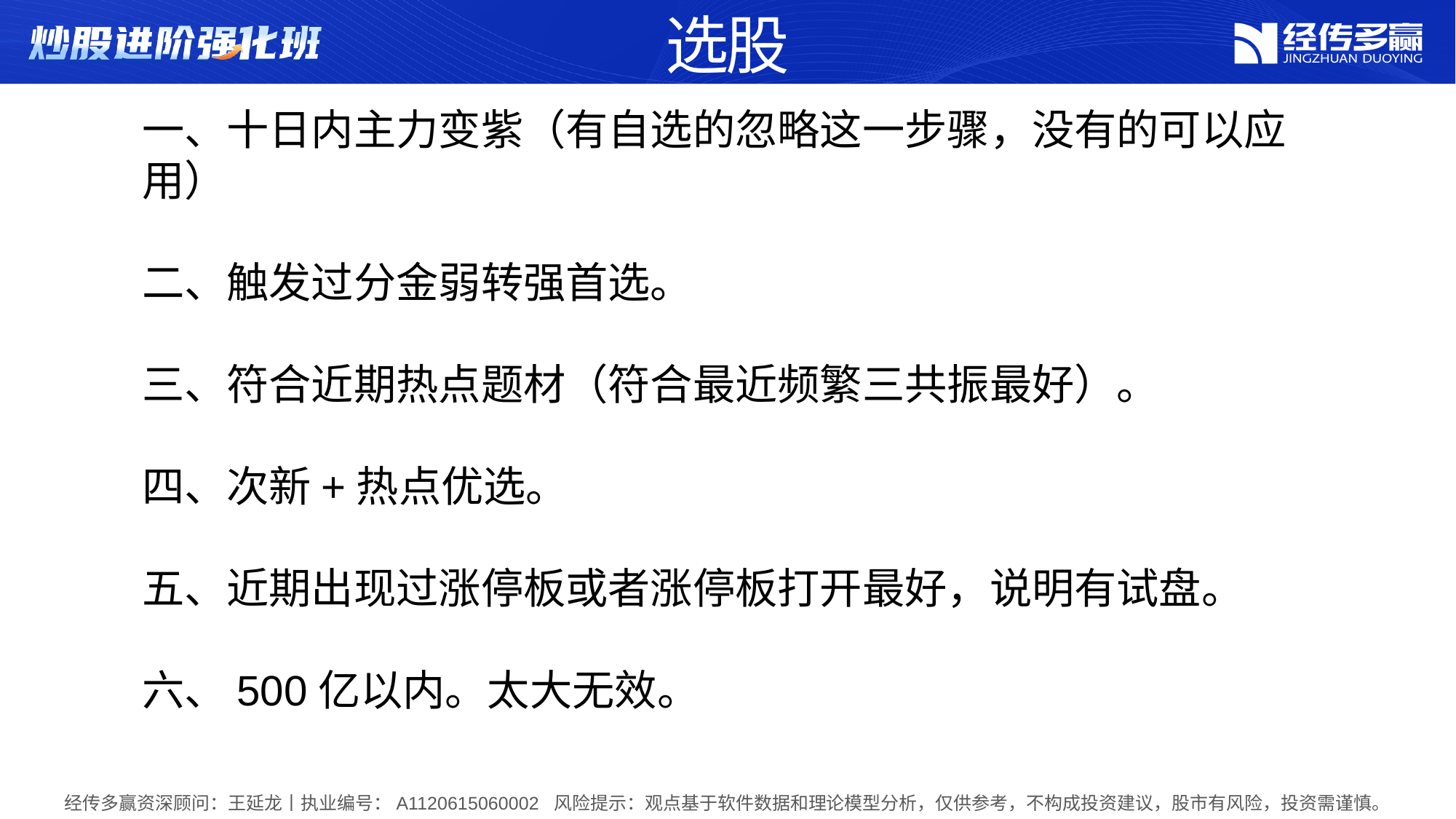

选股
一、十日内主力变紫（有自选的忽略这一步骤，没有的可以应用）

二、触发过分金弱转强首选。

三、符合近期热点题材（符合最近频繁三共振最好）。

四、次新+热点优选。

五、近期出现过涨停板或者涨停板打开最好，说明有试盘。

六、500亿以内。太大无效。